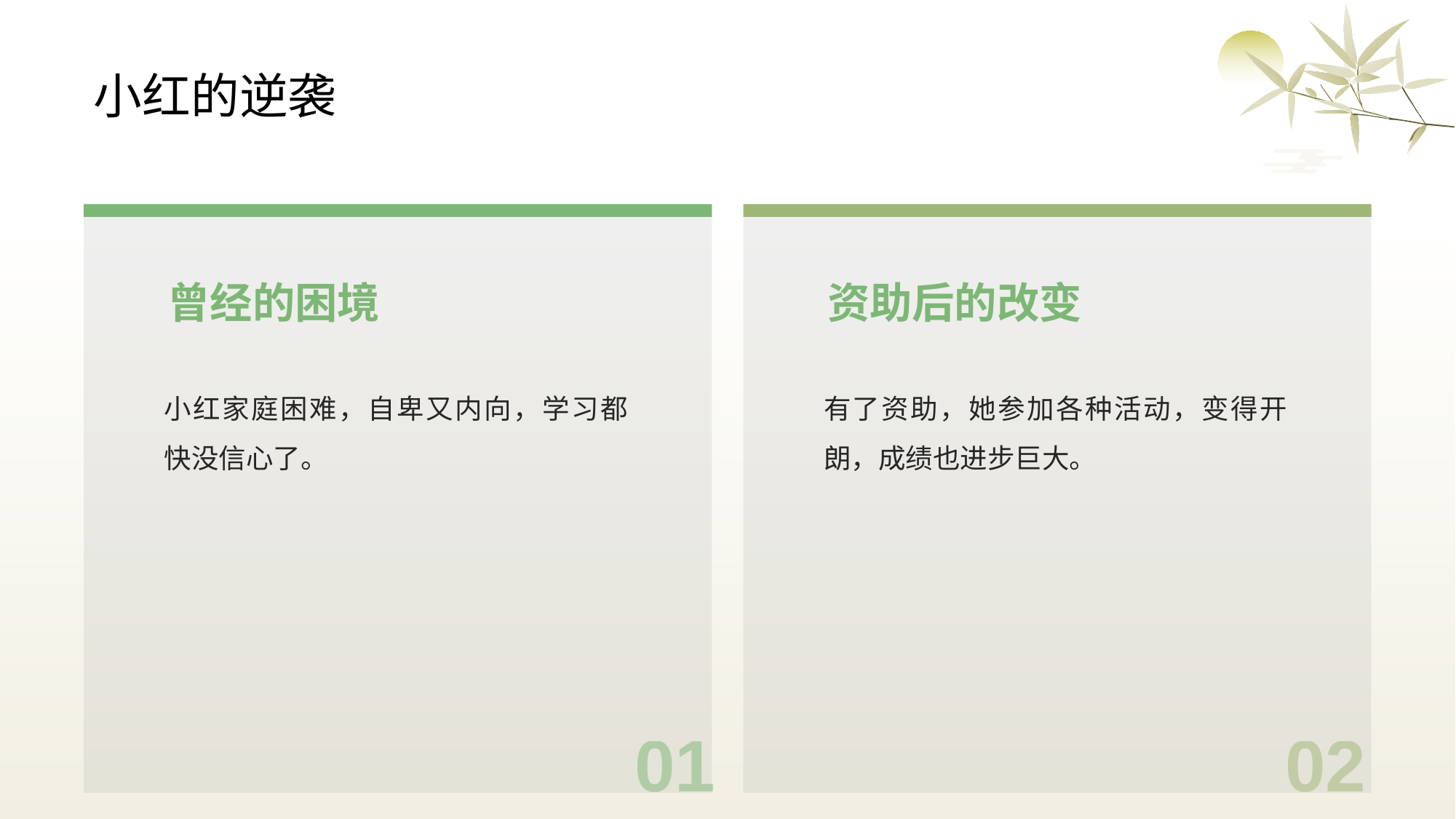

# 小红的逆袭
曾经的困境
资助后的改变
小红家庭困难，自卑又内向，学习都快没信心了。
有了资助，她参加各种活动，变得开朗，成绩也进步巨大。